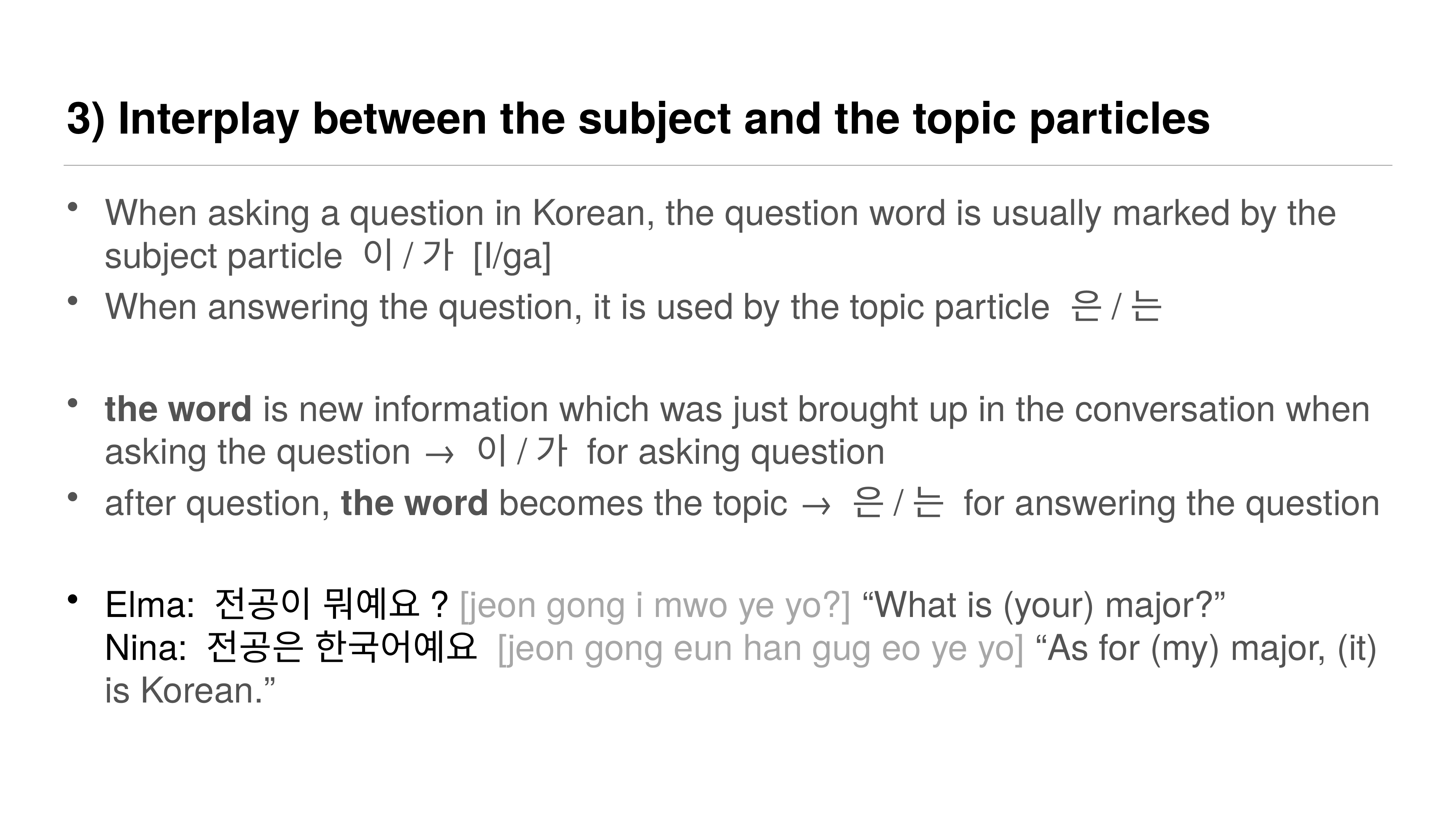

# 3) Interplay between the subject and the topic particles
When asking a question in Korean, the question word is usually marked by the subject particle 이/가 [I/ga]
When answering the question, it is used by the topic particle 은/는

the word is new information which was just brought up in the conversation when asking the question → 이/가 for asking question
after question, the word becomes the topic → 은/는 for answering the question

Elma: 전공이 뭐예요? [jeon gong i mwo ye yo?] “What is (your) major?”
Nina: 전공은 한국어예요 [jeon gong eun han gug eo ye yo] “As for (my) major, (it) is Korean.”